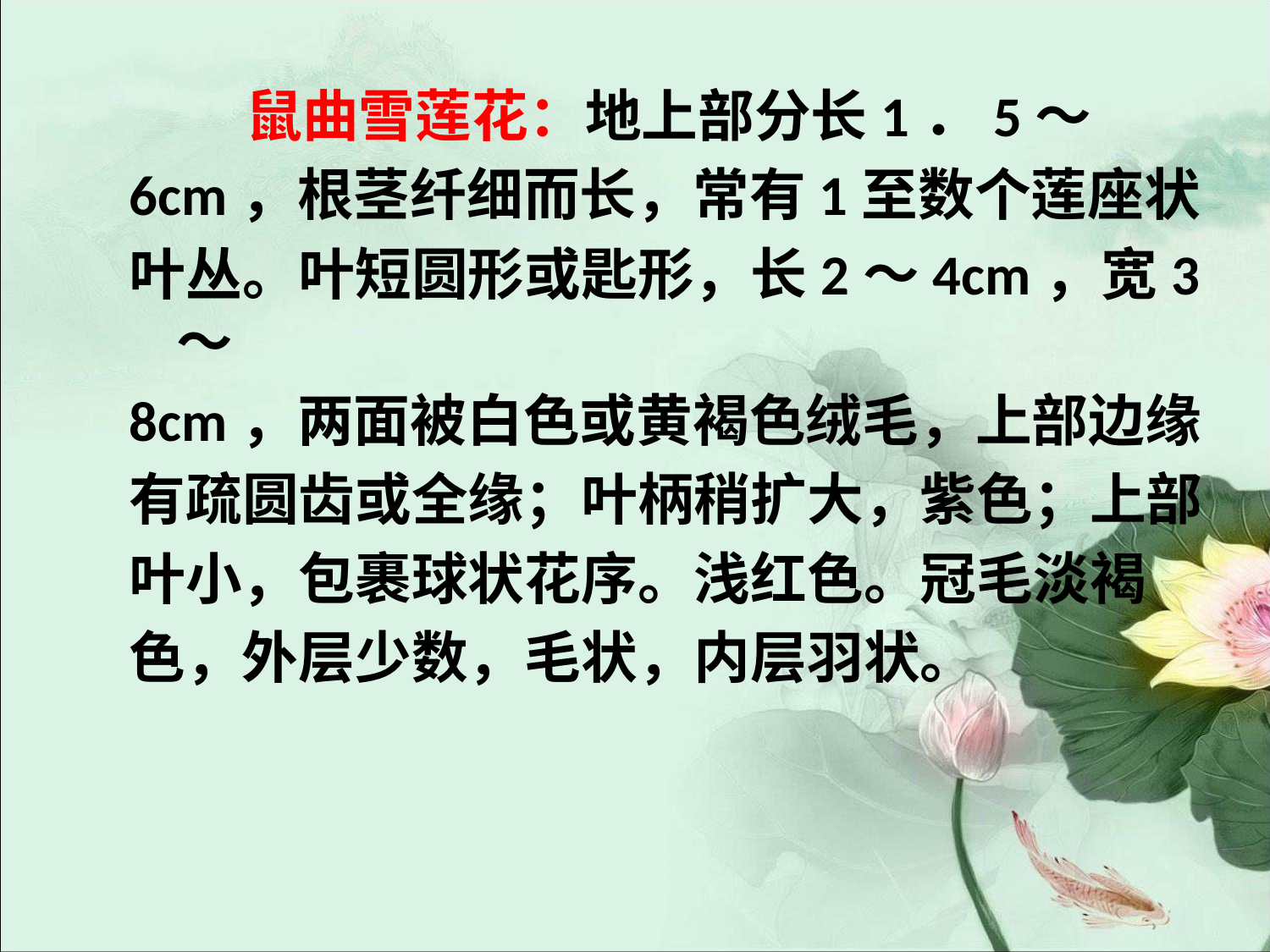

#
        鼠曲雪莲花：地上部分长1．5～
6cm，根茎纤细而长，常有1至数个莲座状
叶丛。叶短圆形或匙形，长2～4cm，宽3～
8cm，两面被白色或黄褐色绒毛，上部边缘
有疏圆齿或全缘；叶柄稍扩大，紫色；上部
叶小，包裹球状花序。浅红色。冠毛淡褐
色，外层少数，毛状，内层羽状。